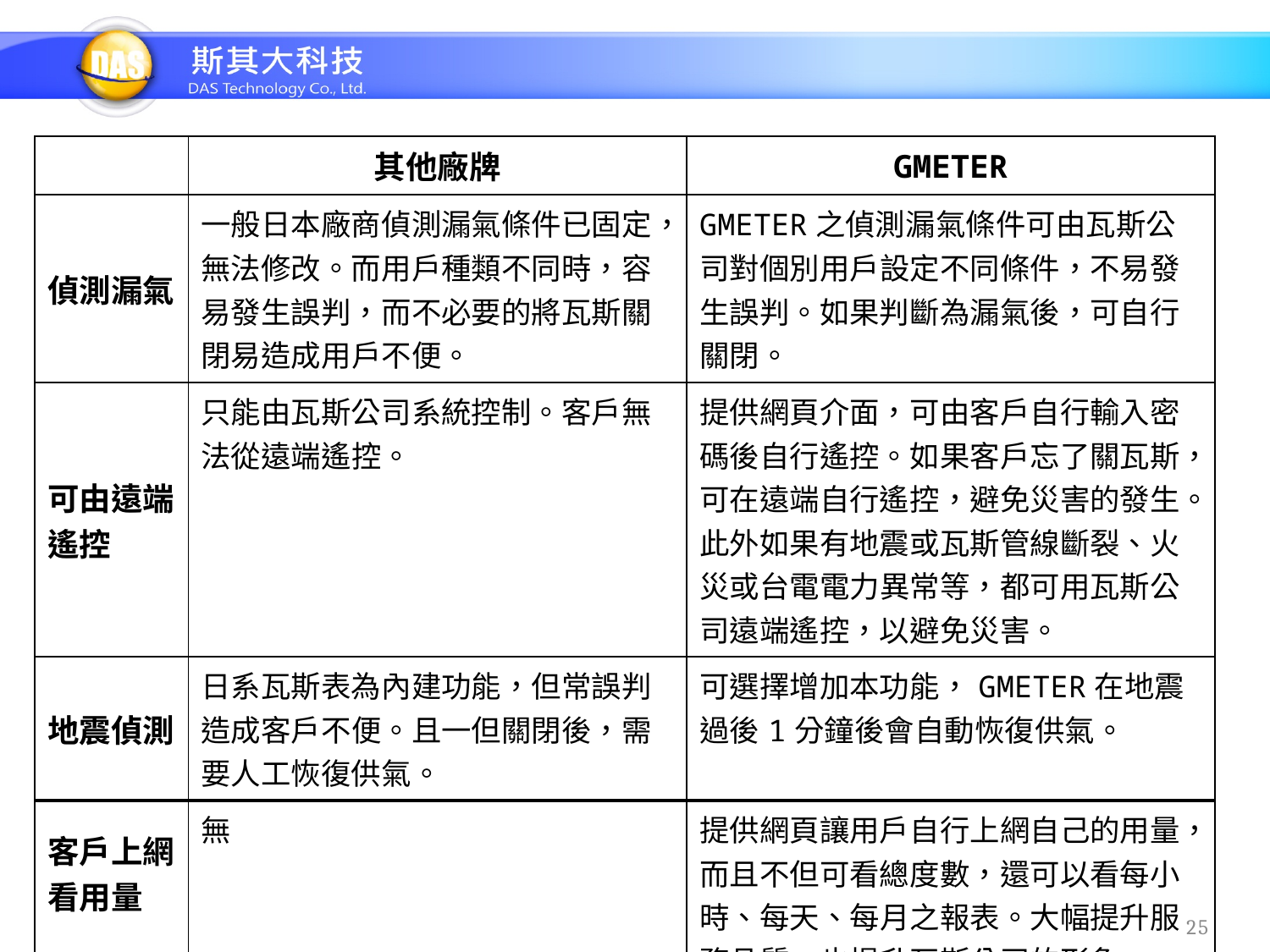

|  | 其他廠牌 | GMETER |
| --- | --- | --- |
| 偵測漏氣 | 一般日本廠商偵測漏氣條件已固定，無法修改。而用戶種類不同時，容易發生誤判，而不必要的將瓦斯關閉易造成用戶不便。 | GMETER之偵測漏氣條件可由瓦斯公司對個別用戶設定不同條件，不易發生誤判。如果判斷為漏氣後，可自行關閉。 |
| 可由遠端遙控 | 只能由瓦斯公司系統控制。客戶無法從遠端遙控。 | 提供網頁介面，可由客戶自行輸入密碼後自行遙控。如果客戶忘了關瓦斯，可在遠端自行遙控，避免災害的發生。此外如果有地震或瓦斯管線斷裂、火災或台電電力異常等，都可用瓦斯公司遠端遙控，以避免災害。 |
| 地震偵測 | 日系瓦斯表為內建功能，但常誤判造成客戶不便。且一但關閉後，需要人工恢復供氣。 | 可選擇增加本功能，GMETER在地震過後1分鐘後會自動恢復供氣。 |
| 客戶上網看用量 | 無 | 提供網頁讓用戶自行上網自己的用量，而且不但可看總度數，還可以看每小時、每天、每月之報表。大幅提升服務品質，也提升瓦斯公司的形象。 |
25